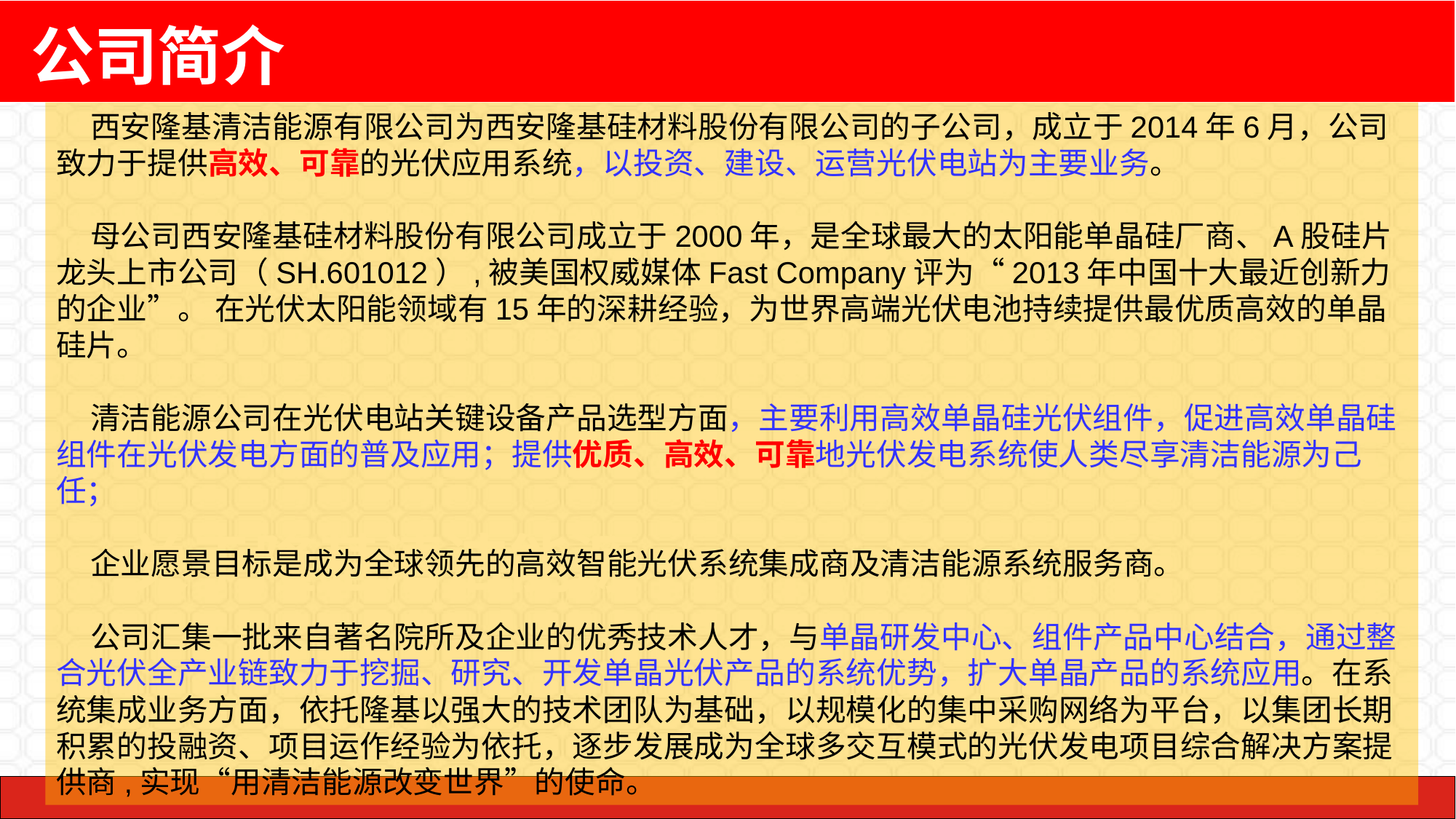

公司简介

    西安隆基清洁能源有限公司为西安隆基硅材料股份有限公司的子公司，成立于2014年6月，公司致力于提供高效、可靠的光伏应用系统，以投资、建设、运营光伏电站为主要业务。

    母公司西安隆基硅材料股份有限公司成立于2000年，是全球最大的太阳能单晶硅厂商、A股硅片龙头上市公司（SH.601012）,被美国权威媒体Fast Company评为“2013年中国十大最近创新力的企业”。 在光伏太阳能领域有15年的深耕经验，为世界高端光伏电池持续提供最优质高效的单晶硅片。

    清洁能源公司在光伏电站关键设备产品选型方面，主要利用高效单晶硅光伏组件，促进高效单晶硅组件在光伏发电方面的普及应用；提供优质、高效、可靠地光伏发电系统使人类尽享清洁能源为己任；

    企业愿景目标是成为全球领先的高效智能光伏系统集成商及清洁能源系统服务商。

    公司汇集一批来自著名院所及企业的优秀技术人才，与单晶研发中心、组件产品中心结合，通过整合光伏全产业链致力于挖掘、研究、开发单晶光伏产品的系统优势，扩大单晶产品的系统应用。在系统集成业务方面，依托隆基以强大的技术团队为基础，以规模化的集中采购网络为平台，以集团长期积累的投融资、项目运作经验为依托，逐步发展成为全球多交互模式的光伏发电项目综合解决方案提供商,实现“用清洁能源改变世界”的使命。
# 关于隆基清洁能源